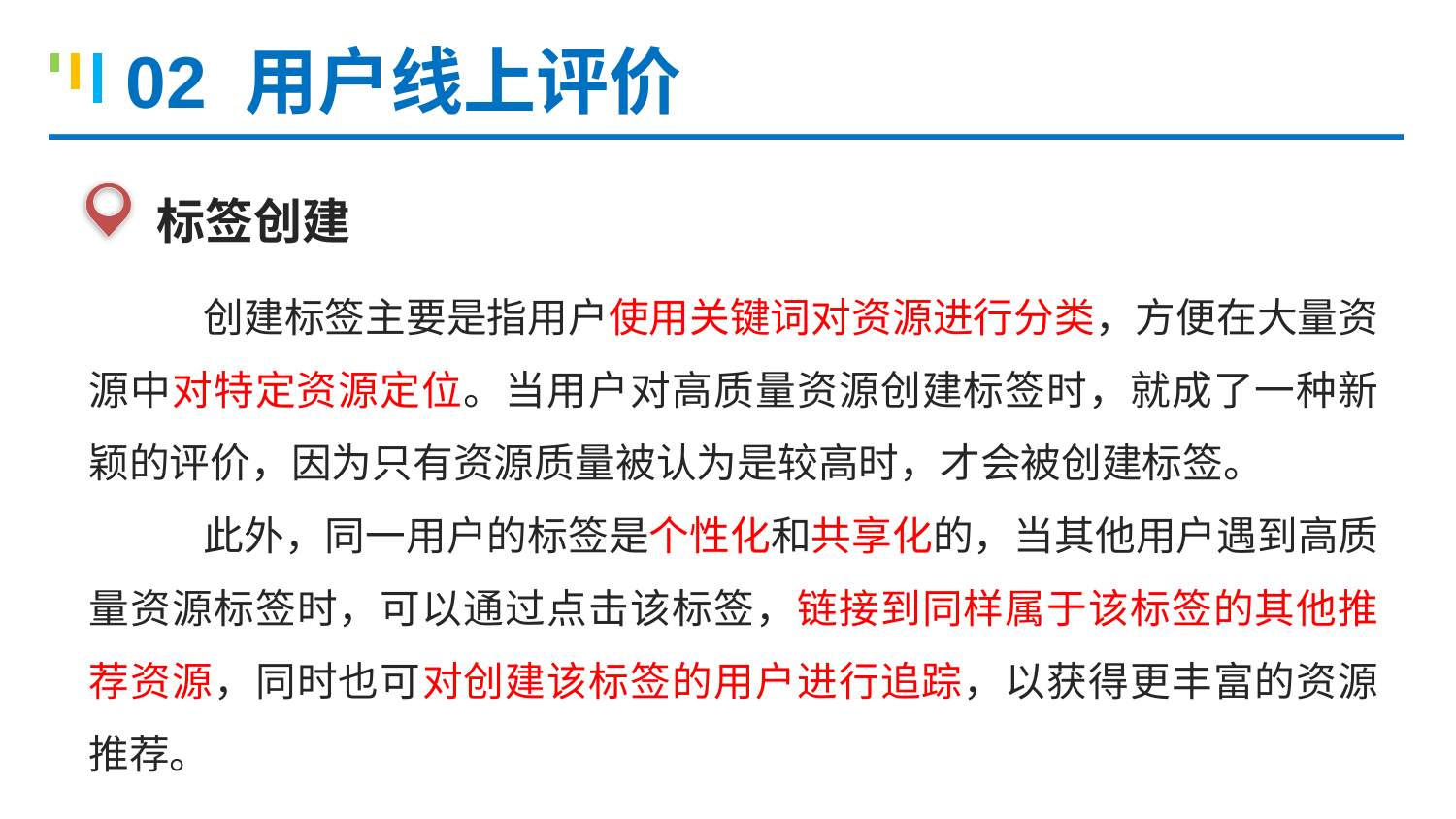

02 用户线上评价

  标签创建

创建标签主要是指用户使用关键词对资源进行分类，方便在大量资源中对特定资源定位。当用户对高质量资源创建标签时，就成了一种新颖的评价，因为只有资源质量被认为是较高时，才会被创建标签。
此外，同一用户的标签是个性化和共享化的，当其他用户遇到高质量资源标签时，可以通过点击该标签，链接到同样属于该标签的其他推荐资源，同时也可对创建该标签的用户进行追踪，以获得更丰富的资源推荐。